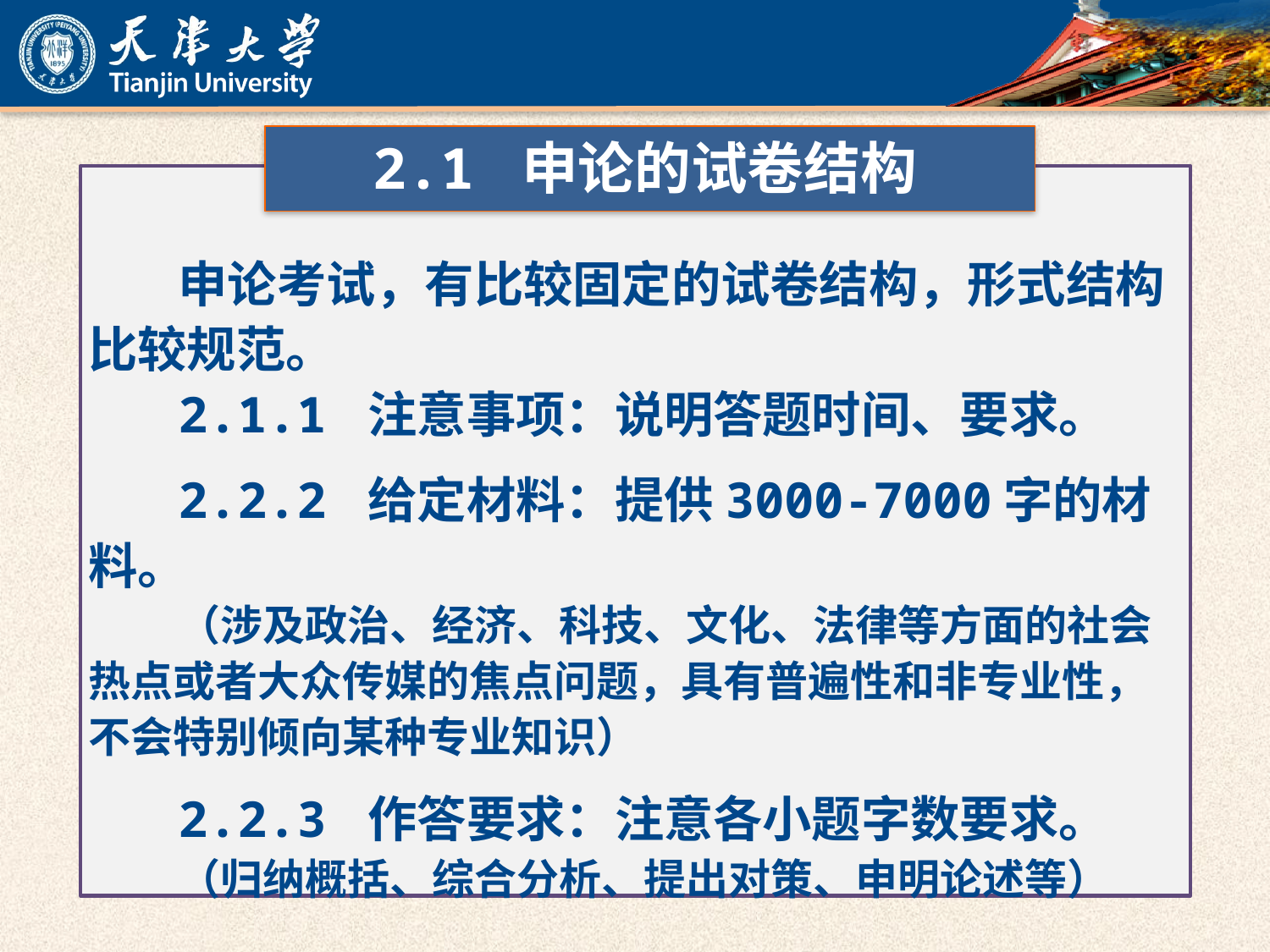

2.1 申论的试卷结构

申论考试，有比较固定的试卷结构，形式结构比较规范。
2.1.1 注意事项：说明答题时间、要求。

2.2.2 给定材料：提供3000-7000字的材料。
（涉及政治、经济、科技、文化、法律等方面的社会热点或者大众传媒的焦点问题，具有普遍性和非专业性，不会特别倾向某种专业知识）

2.2.3 作答要求：注意各小题字数要求。
（归纳概括、综合分析、提出对策、申明论述等）